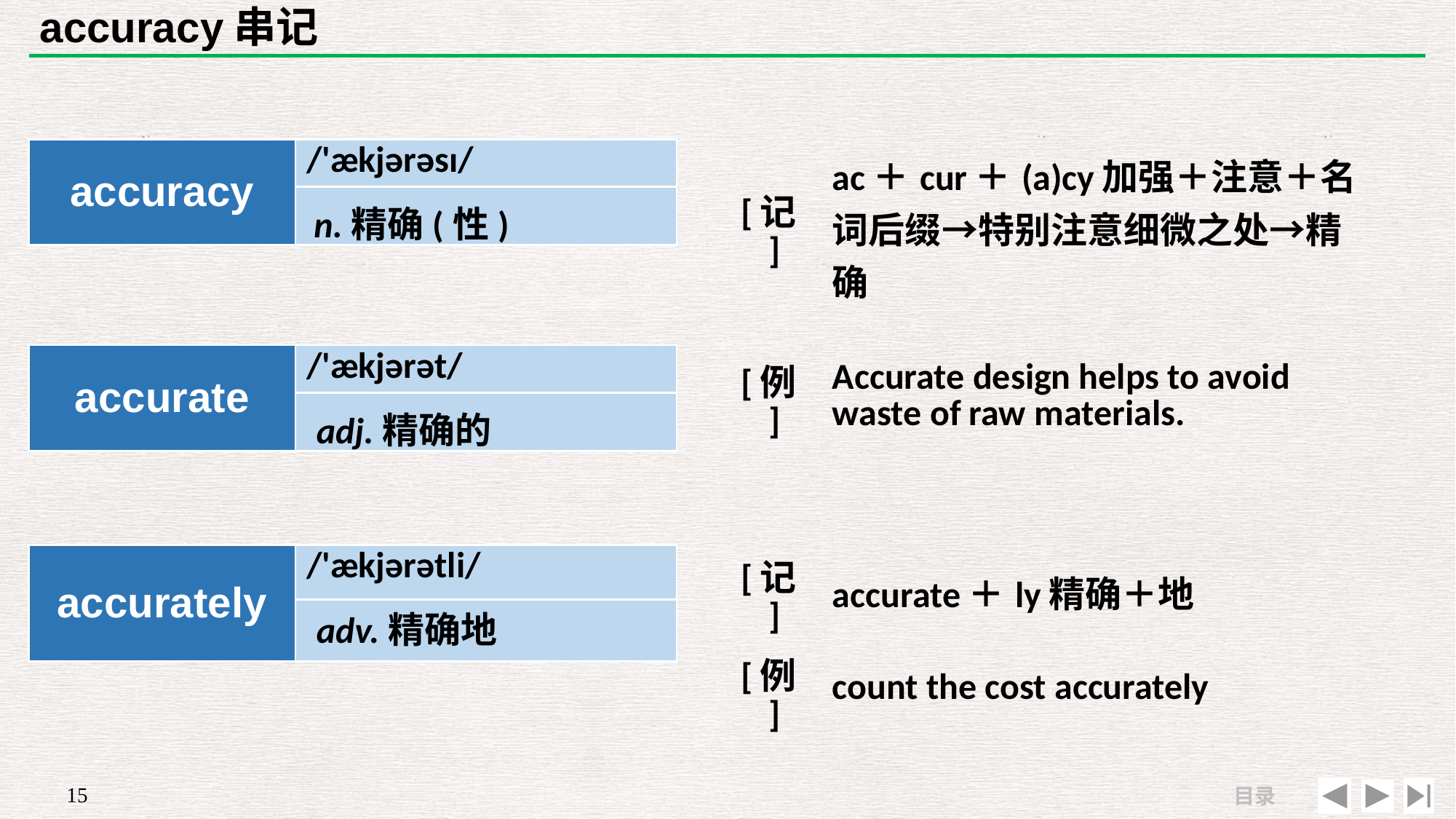

# accuracy串记

| accuracy | /'ækjərəsɪ/ |
| --- | --- |
|  |  |
| [记] | ac＋cur＋(a)cy加强＋注意＋名词后缀→特别注意细微之处→精确 |
| --- | --- |
|  |  |
n.精确(性)
|  |  |
| --- | --- |
| [例] | Accurate design helps to avoid waste of raw materials. |
| accurate | /'ækjərət/ |
| --- | --- |
|  |  |
adj.精确的
| [记] | accurate＋ly精确＋地 |
| --- | --- |
| [例] | count the cost accurately |
| accurately | /'ækjərətli/ |
| --- | --- |
|  |  |
adv.精确地